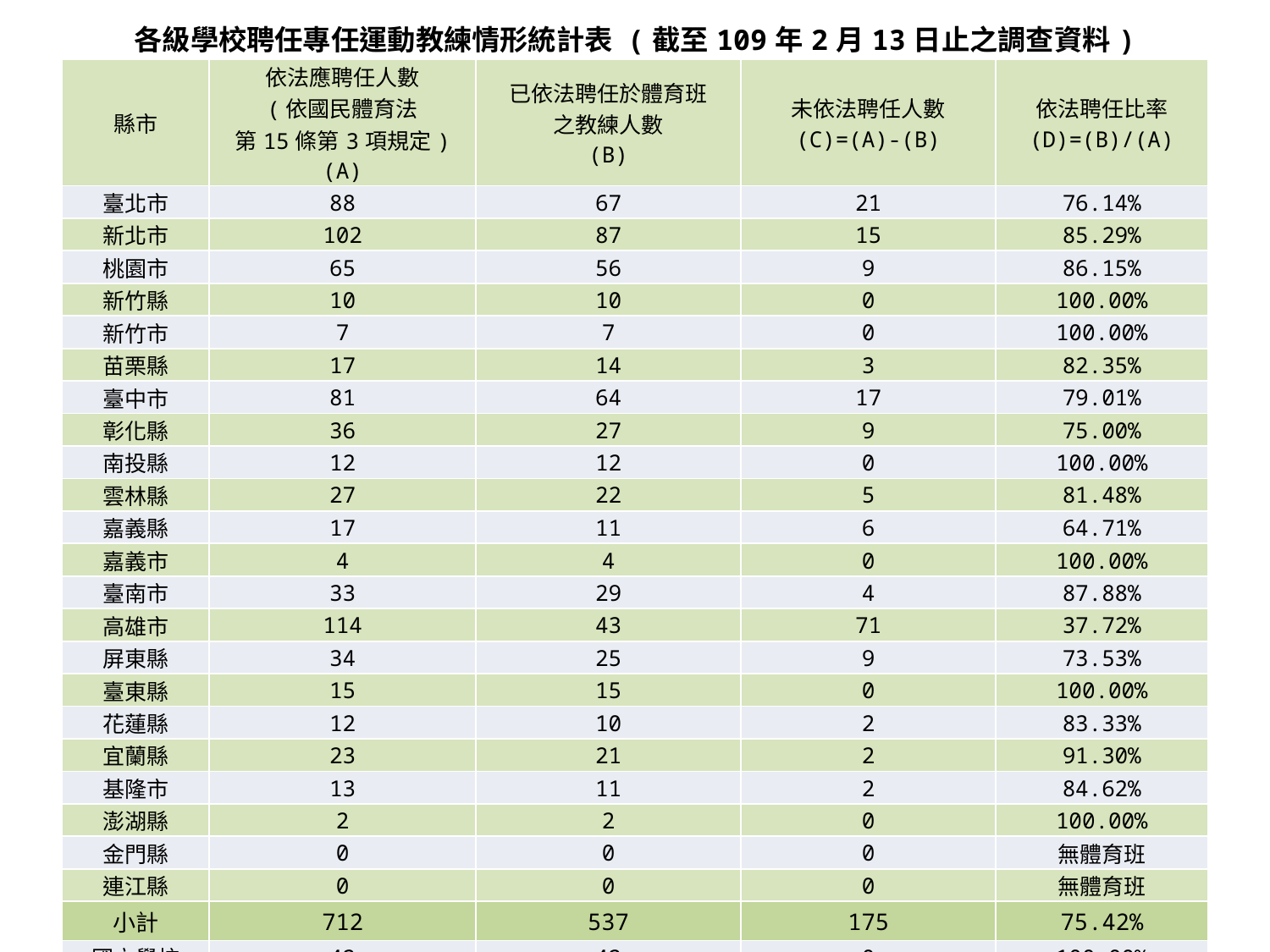

| 各級學校聘任專任運動教練情形統計表 (截至109年2月13日止之調查資料) |  |  |  |  |
| --- | --- | --- | --- | --- |
| 縣市 | 依法應聘任人數 (依國民體育法 第15條第3項規定) (A) | 已依法聘任於體育班 之教練人數 (B) | 未依法聘任人數 (C)=(A)-(B) | 依法聘任比率 (D)=(B)/(A) |
| 臺北市 | 88 | 67 | 21 | 76.14% |
| 新北市 | 102 | 87 | 15 | 85.29% |
| 桃園市 | 65 | 56 | 9 | 86.15% |
| 新竹縣 | 10 | 10 | 0 | 100.00% |
| 新竹市 | 7 | 7 | 0 | 100.00% |
| 苗栗縣 | 17 | 14 | 3 | 82.35% |
| 臺中市 | 81 | 64 | 17 | 79.01% |
| 彰化縣 | 36 | 27 | 9 | 75.00% |
| 南投縣 | 12 | 12 | 0 | 100.00% |
| 雲林縣 | 27 | 22 | 5 | 81.48% |
| 嘉義縣 | 17 | 11 | 6 | 64.71% |
| 嘉義市 | 4 | 4 | 0 | 100.00% |
| 臺南市 | 33 | 29 | 4 | 87.88% |
| 高雄市 | 114 | 43 | 71 | 37.72% |
| 屏東縣 | 34 | 25 | 9 | 73.53% |
| 臺東縣 | 15 | 15 | 0 | 100.00% |
| 花蓮縣 | 12 | 10 | 2 | 83.33% |
| 宜蘭縣 | 23 | 21 | 2 | 91.30% |
| 基隆市 | 13 | 11 | 2 | 84.62% |
| 澎湖縣 | 2 | 2 | 0 | 100.00% |
| 金門縣 | 0 | 0 | 0 | 無體育班 |
| 連江縣 | 0 | 0 | 0 | 無體育班 |
| 小計 | 712 | 537 | 175 | 75.42% |
| 國立學校 | 42 | 42 | 0 | 100.00% |
| 私立學校 | 1 | 1 | 0 | 100.00% |
| 小計 | 43 | 43 | 0 | 100.00% |
| 合計 | 755 | 580 | 175 | 76.82% |